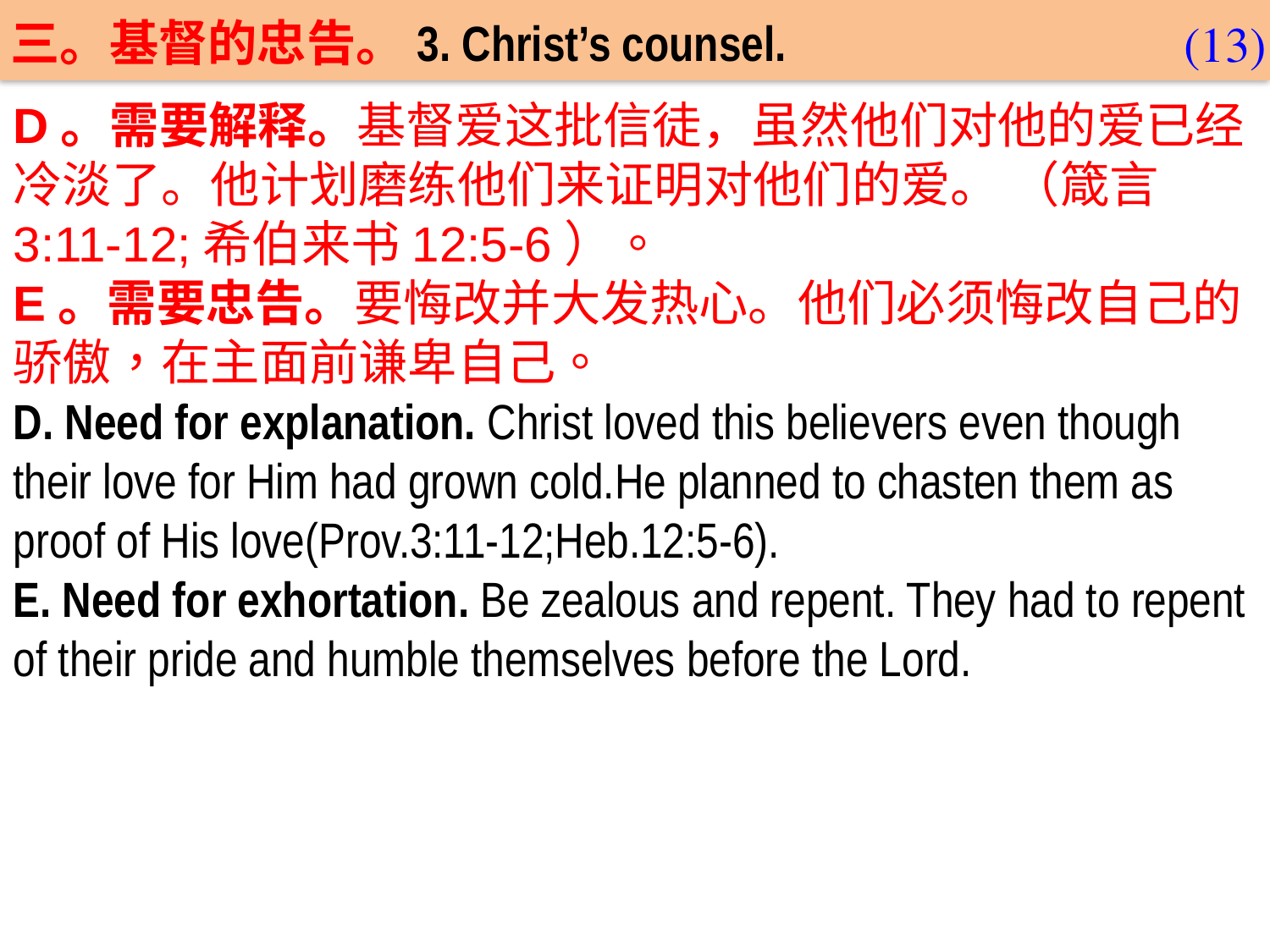

三。基督的忠告。3. Christ’s counsel.
(13)
D。需要解释。基督爱这批信徒，虽然他们对他的爱已经冷淡了。他计划磨练他们来证明对他们的爱。 （箴言3:11-12;希伯来书12:5-6）。
E。需要忠告。要悔改并大发热心。他们必须悔改自己的骄傲，在主面前谦卑自己。
D. Need for explanation. Christ loved this believers even though their love for Him had grown cold.He planned to chasten them as proof of His love(Prov.3:11-12;Heb.12:5-6).
E. Need for exhortation. Be zealous and repent. They had to repent of their pride and humble themselves before the Lord.